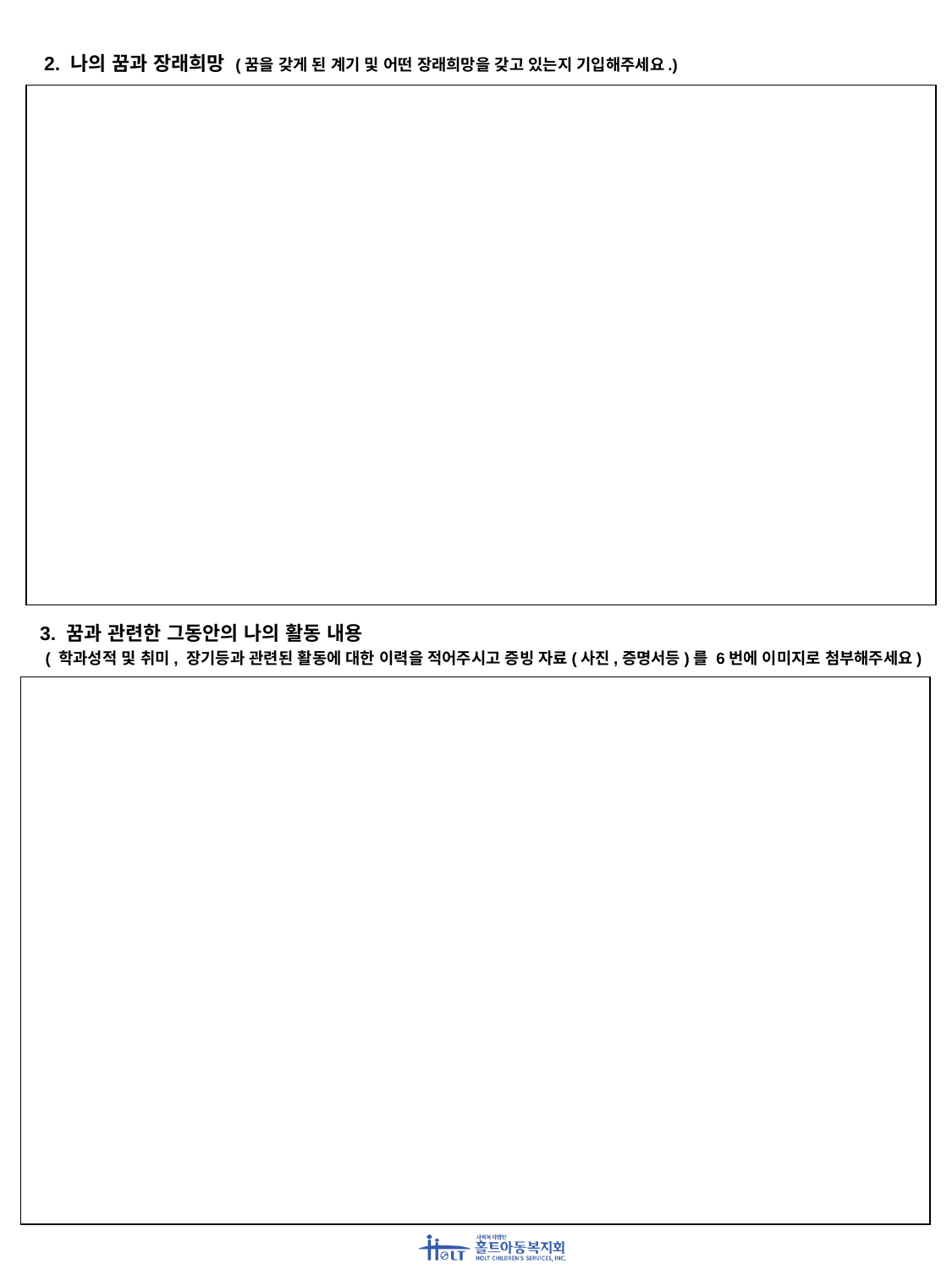

2. 나의 꿈과 장래희망 (꿈을 갖게 된 계기 및 어떤 장래희망을 갖고 있는지 기입해주세요.)

3. 꿈과 관련한 그동안의 나의 활동 내용
 ( 학과성적 및 취미, 장기등과 관련된 활동에 대한 이력을 적어주시고 증빙 자료(사진,증명서등)를 6번에 이미지로 첨부해주세요)